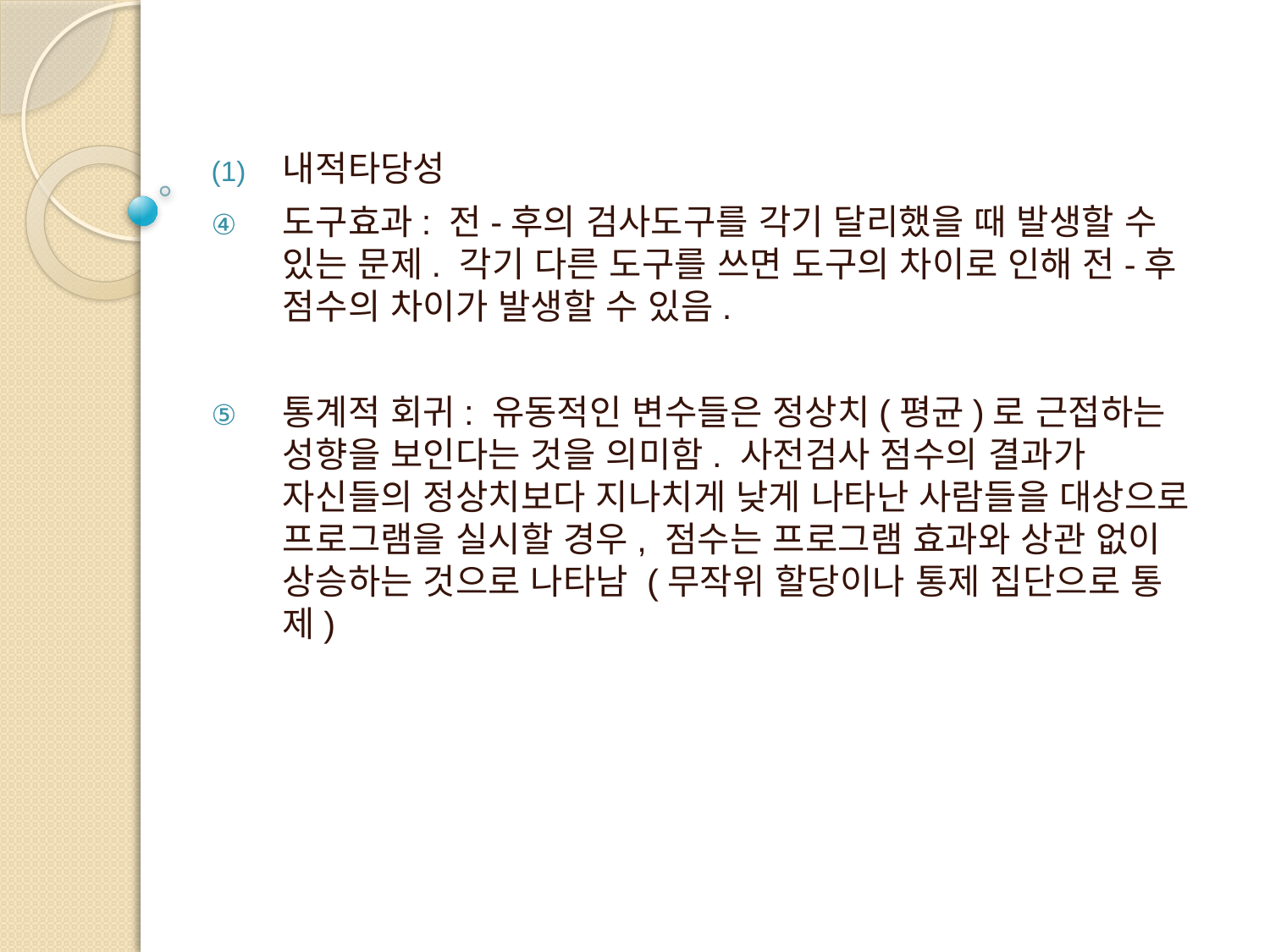

내적타당성
도구효과: 전-후의 검사도구를 각기 달리했을 때 발생할 수 있는 문제. 각기 다른 도구를 쓰면 도구의 차이로 인해 전-후 점수의 차이가 발생할 수 있음.

통계적 회귀: 유동적인 변수들은 정상치(평균)로 근접하는 성향을 보인다는 것을 의미함. 사전검사 점수의 결과가 자신들의 정상치보다 지나치게 낮게 나타난 사람들을 대상으로 프로그램을 실시할 경우, 점수는 프로그램 효과와 상관 없이 상승하는 것으로 나타남 (무작위 할당이나 통제 집단으로 통제)